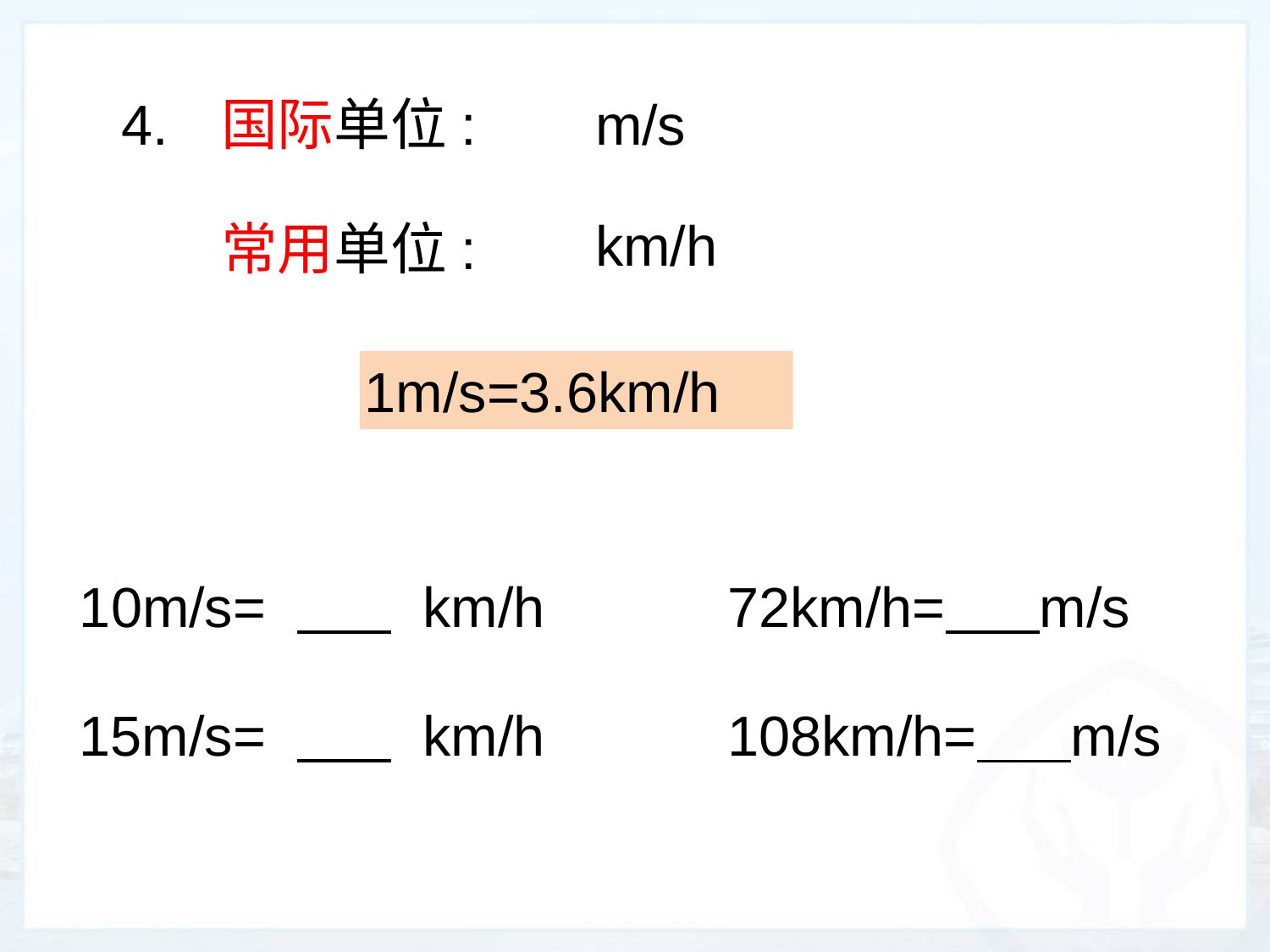

4.
国际单位:
 m/s
 km/h
常用单位:
1m/s=3.6km/h
10m/s=          km/h
72km/h=      m/s
15m/s=          km/h
108km/h=      m/s